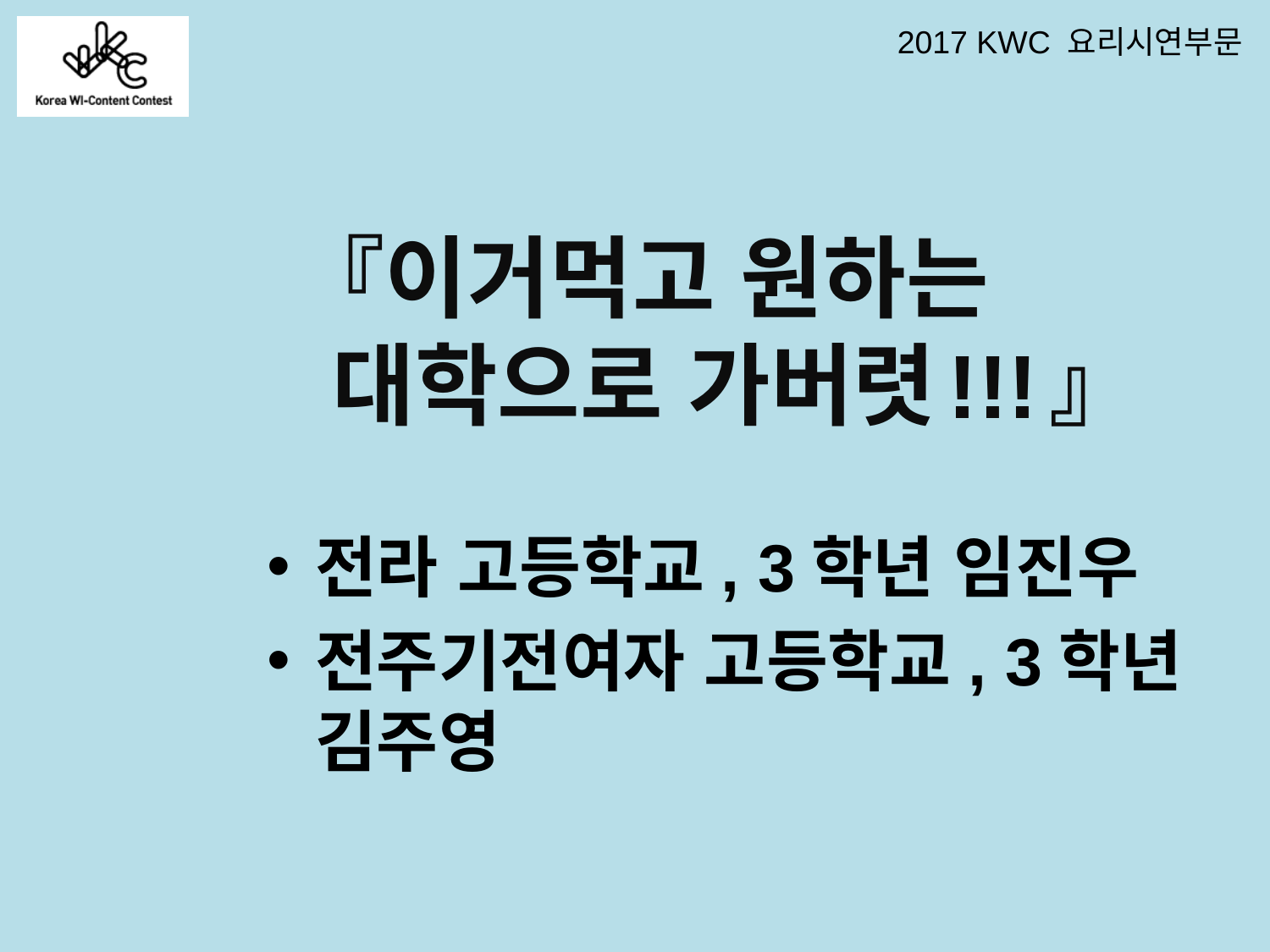

2017 KWC 요리시연부문
『이거먹고 원하는
      대학으로 가버렷!!!』
전라 고등학교, 3학년 임진우
전주기전여자 고등학교, 3학년 김주영